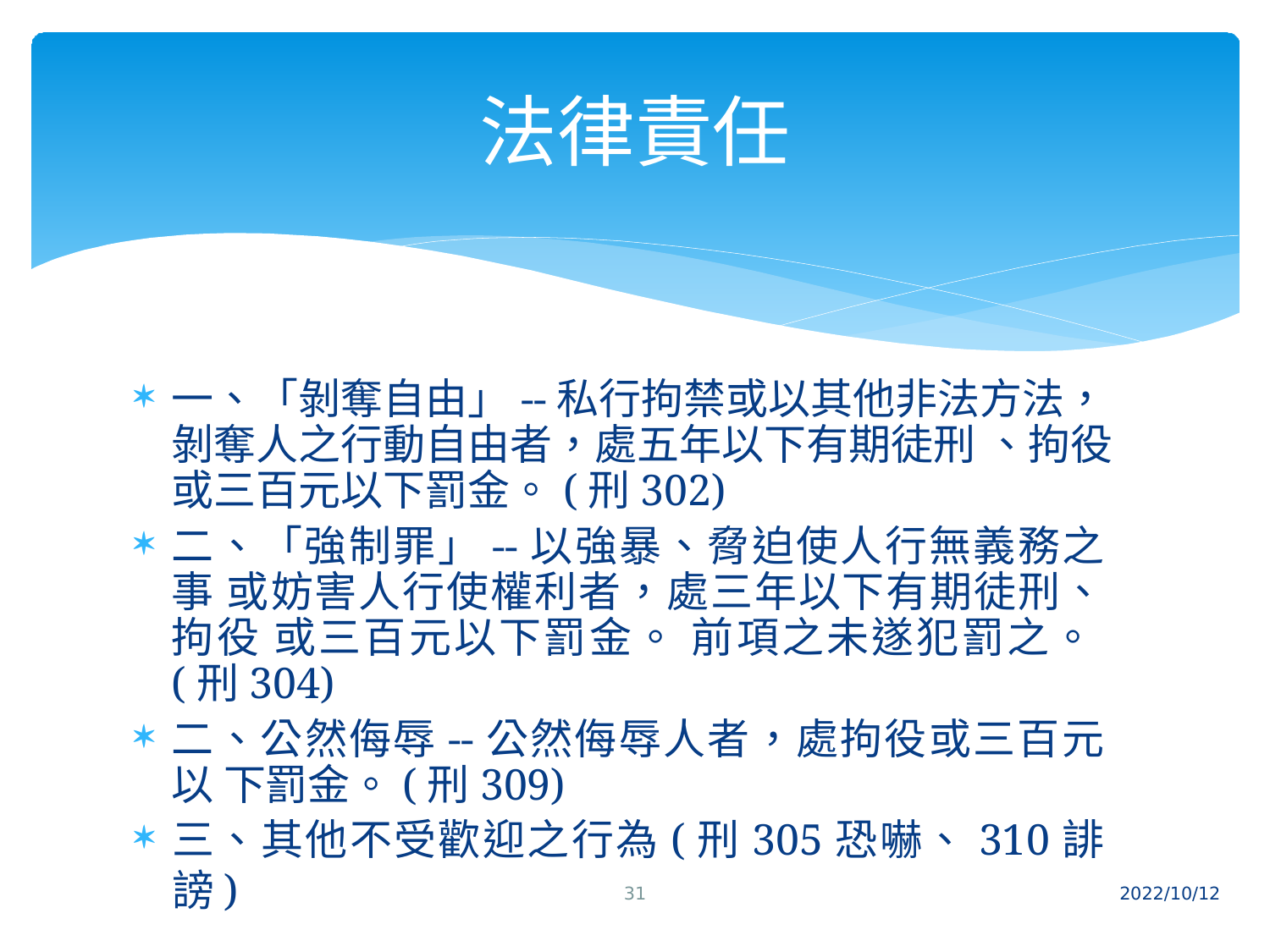

# 法律責任
一、「剝奪自由」--私行拘禁或以其他非法方法，  剝奪人之行動自由者，處五年以下有期徒刑 、拘役 或三百元以下罰金。(刑302)
二、「強制罪」--以強暴、脅迫使人行無義務之事 或妨害人行使權利者，處三年以下有期徒刑、拘役 或三百元以下罰金。 前項之未遂犯罰之。(刑304)
二、公然侮辱--公然侮辱人者，處拘役或三百元以 下罰金。(刑309)
三、其他不受歡迎之行為(刑305恐嚇、310誹謗)
31
2022/10/12